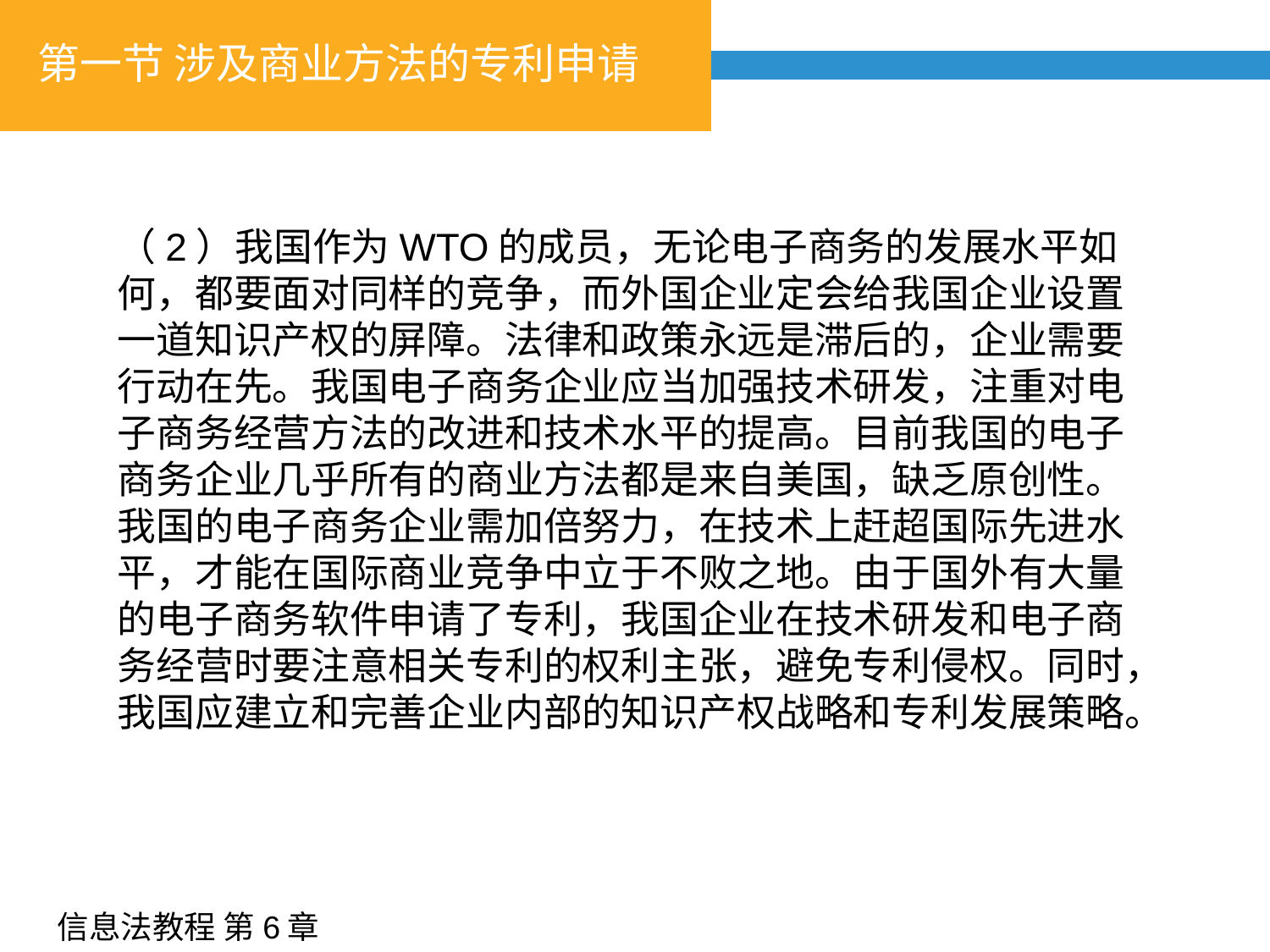

# 第一节 涉及商业方法的专利申请
（2）我国作为WTO的成员，无论电子商务的发展水平如何，都要面对同样的竞争，而外国企业定会给我国企业设置一道知识产权的屏障。法律和政策永远是滞后的，企业需要行动在先。我国电子商务企业应当加强技术研发，注重对电子商务经营方法的改进和技术水平的提高。目前我国的电子商务企业几乎所有的商业方法都是来自美国，缺乏原创性。我国的电子商务企业需加倍努力，在技术上赶超国际先进水平，才能在国际商业竞争中立于不败之地。由于国外有大量的电子商务软件申请了专利，我国企业在技术研发和电子商务经营时要注意相关专利的权利主张，避免专利侵权。同时，我国应建立和完善企业内部的知识产权战略和专利发展策略。
信息法教程 第6章